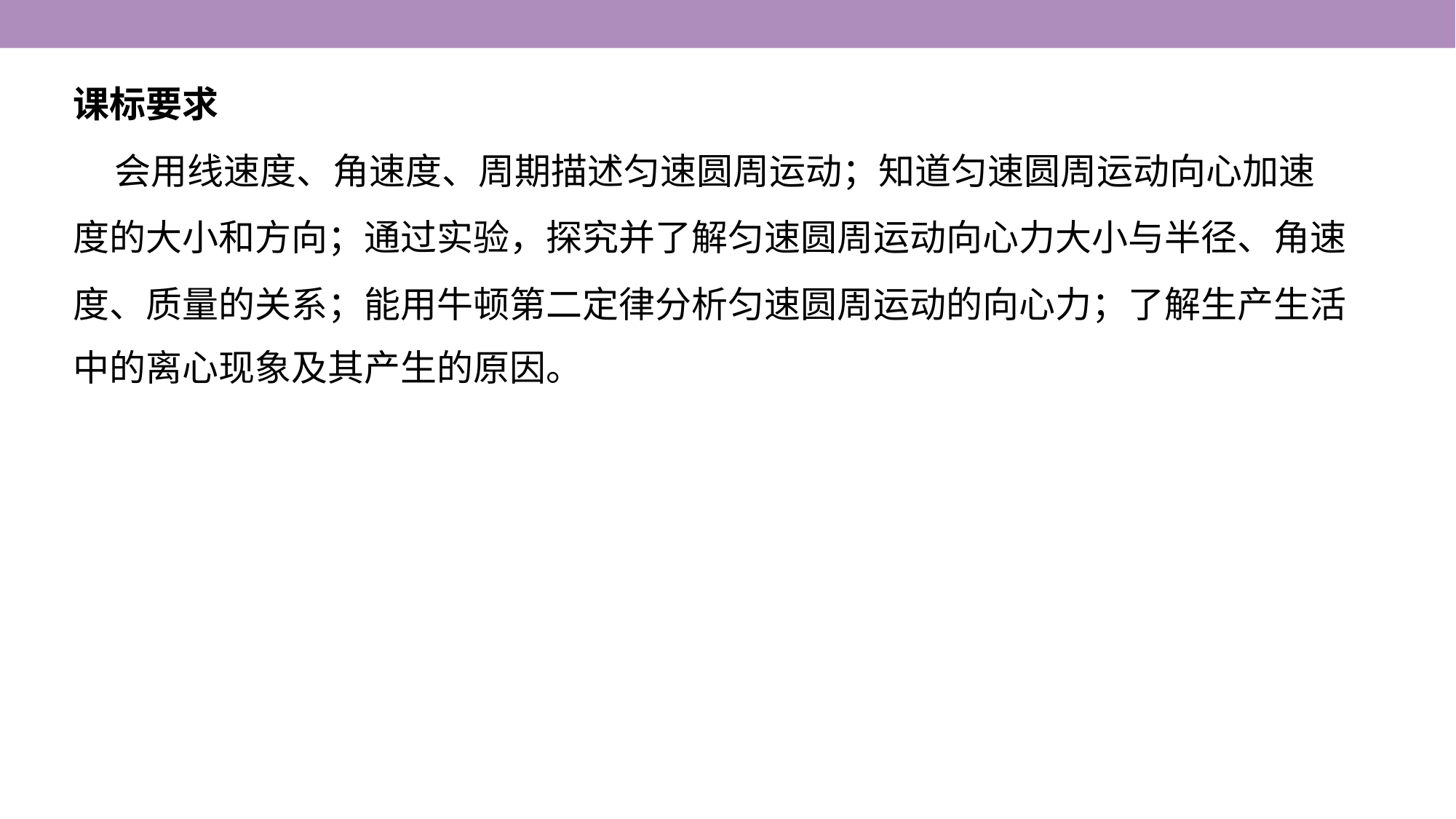

课标要求
    会用线速度、角速度、周期描述匀速圆周运动；知道匀速圆周运动向心加速
度的大小和方向；通过实验，探究并了解匀速圆周运动向心力大小与半径、角速
度、质量的关系；能用牛顿第二定律分析匀速圆周运动的向心力；了解生产生活
中的离心现象及其产生的原因。